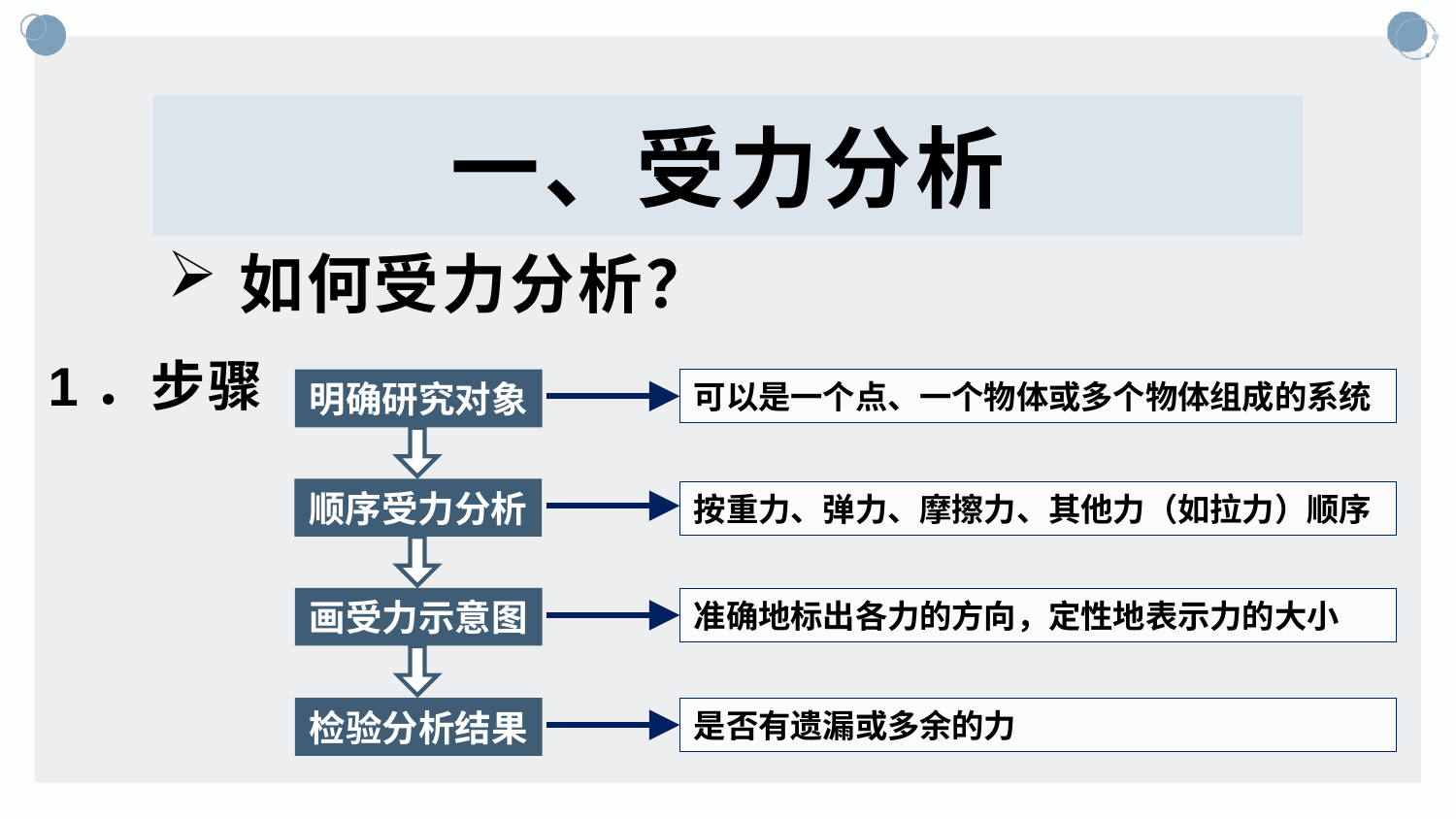

# 一、受力分析
如何受力分析？
1．步骤
可以是一个点、一个物体或多个物体组成的系统
明确研究对象

顺序受力分析

画受力示意图

检验分析结果
按重力、弹力、摩擦力、其他力（如拉力）顺序
准确地标出各力的方向，定性地表示力的大小
是否有遗漏或多余的力